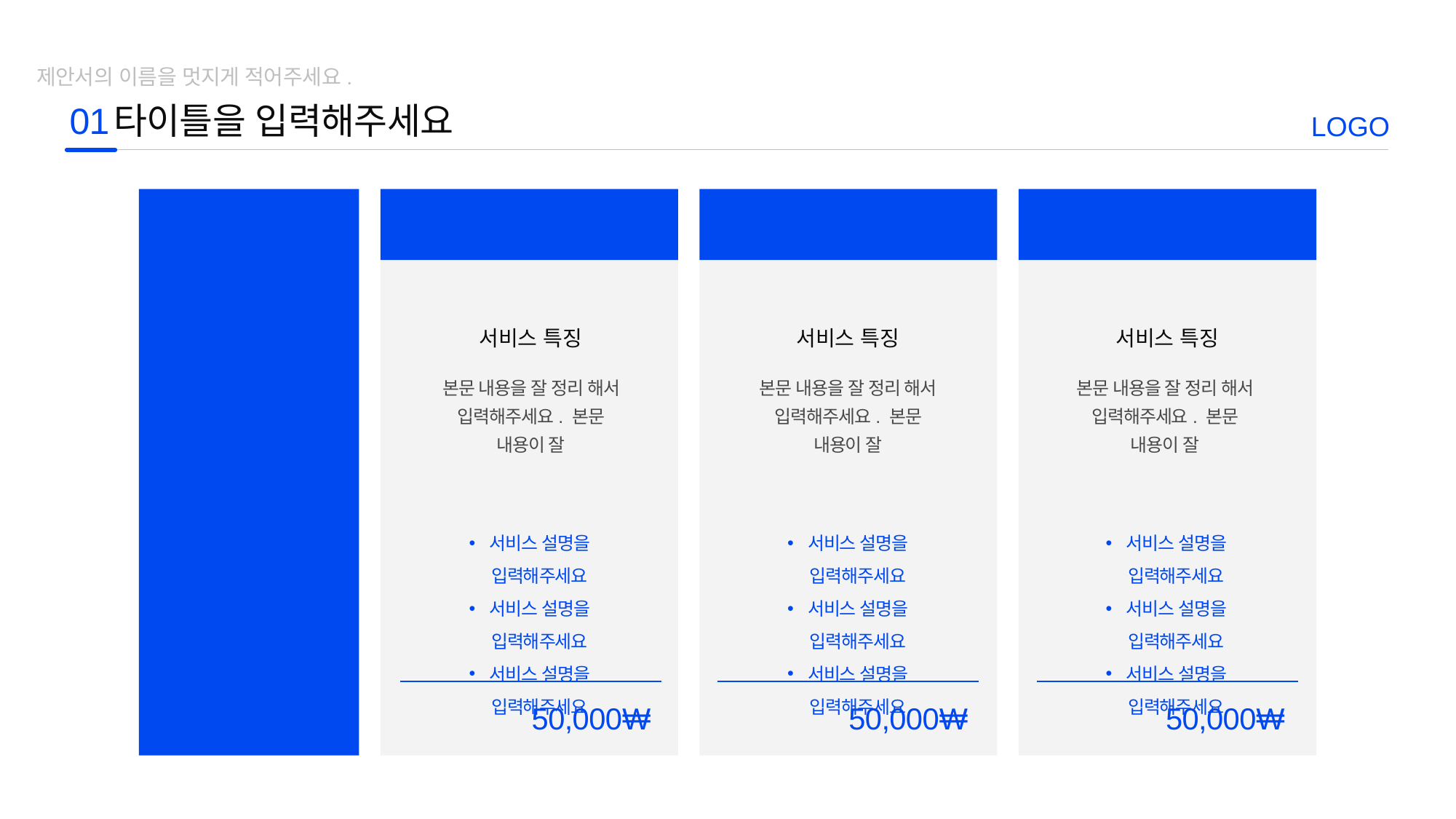

제안서의 이름을 멋지게 적어주세요.
01
타이틀을 입력해주세요
LOGO

Service A
Service B
Service C
서비스 이름
서비스
요금 안내
서비스 특징
서비스 특징
서비스 특징
본문 내용을 잘 정리 해서 입력해주세요. 본문 내용이 잘
본문 내용을 잘 정리 해서 입력해주세요. 본문 내용이 잘
본문 내용을 잘 정리 해서 입력해주세요. 본문 내용이 잘
서비스 설명을 입력해주세요
서비스 설명을 입력해주세요
서비스 설명을 입력해주세요
서비스 설명을 입력해주세요
서비스 설명을 입력해주세요
서비스 설명을 입력해주세요
서비스 설명을 입력해주세요
서비스 설명을 입력해주세요
서비스 설명을 입력해주세요
본문 내용을 잘 정리 해서 입력해주세요.
50,000₩
50,000₩
50,000₩